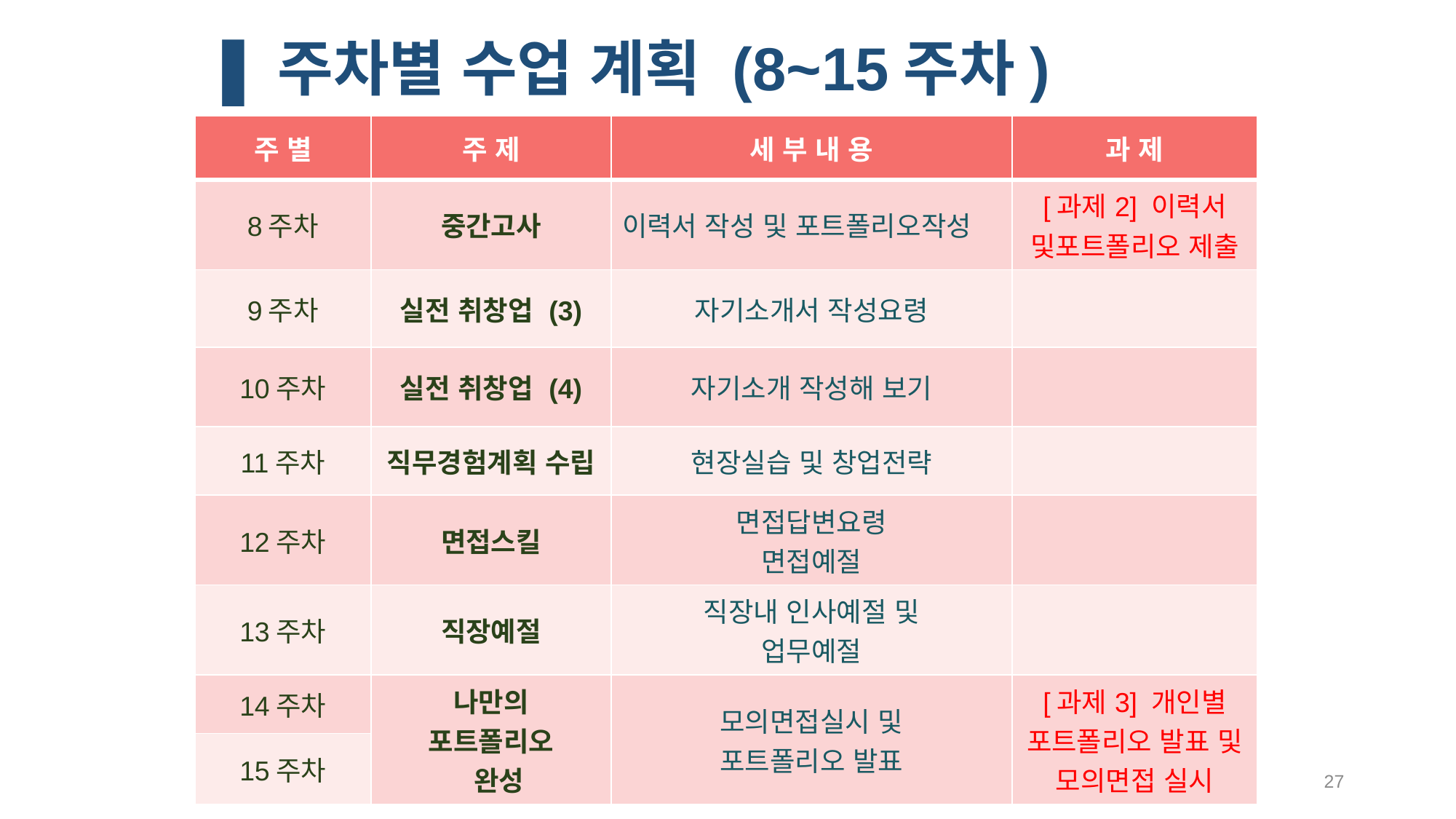

# ❚주차별 수업 계획 (8~15주차)
| 주 별 | 주 제 | 세 부 내 용 | 과 제 |
| --- | --- | --- | --- |
| 8주차 | 중간고사 | 이력서 작성 및 포트폴리오작성 | [과제2] 이력서 및포트폴리오 제출 |
| 9주차 | 실전 취창업 (3) | 자기소개서 작성요령 |  |
| 10주차 | 실전 취창업 (4) | 자기소개 작성해 보기 |  |
| 11주차 | 직무경험계획 수립 | 현장실습 및 창업전략 |  |
| 12주차 | 면접스킬 | 면접답변요령 면접예절 |  |
| 13주차 | 직장예절 | 직장내 인사예절 및 업무예절 |  |
| 14주차 | 나만의 포트폴리오 완성 | 모의면접실시 및 포트폴리오 발표 | [과제3] 개인별 포트폴리오 발표 및 모의면접 실시 |
| 15주차 |  |  |  |
27